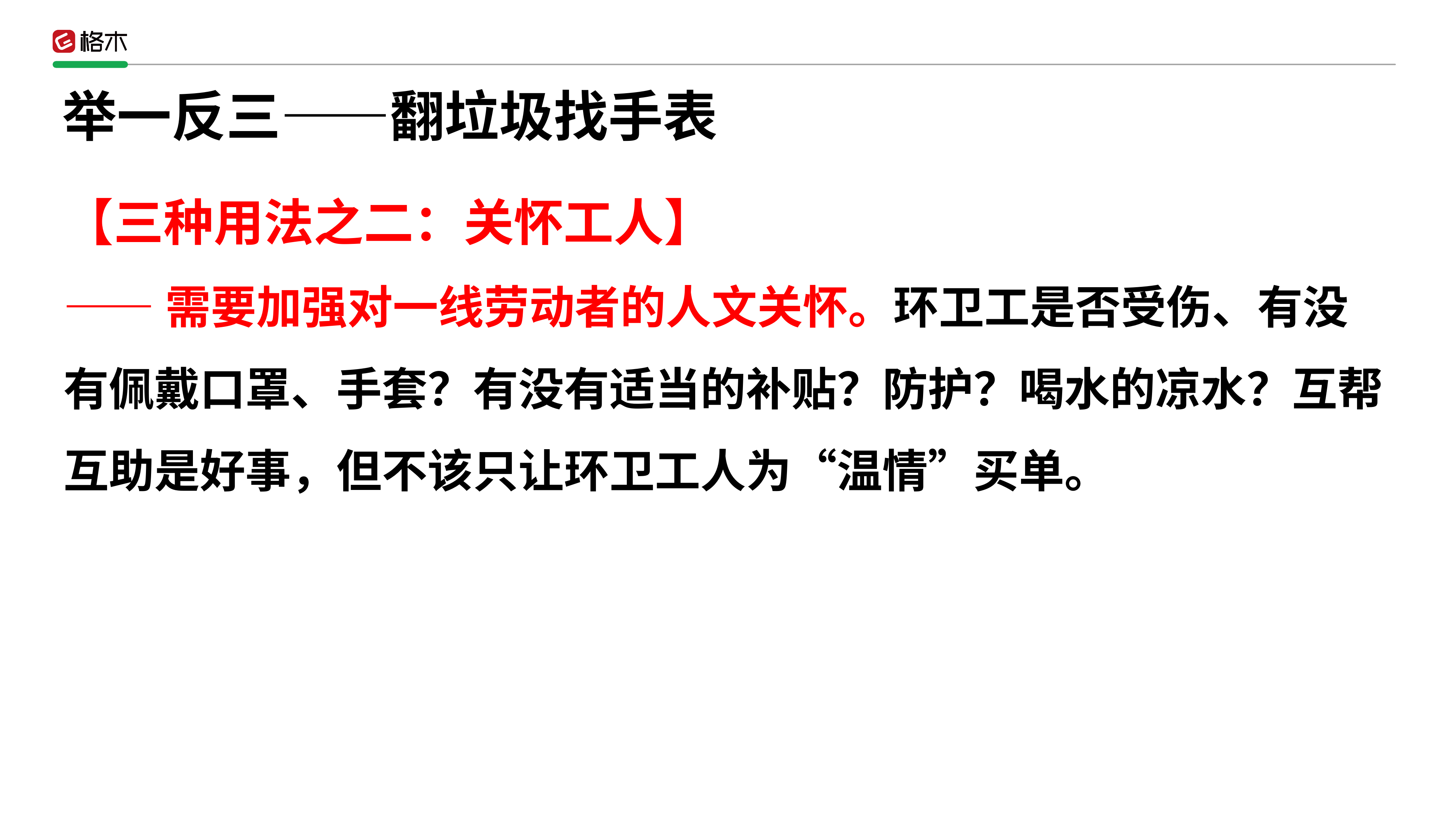

举一反三——翻垃圾找手表
【三种用法之二：关怀工人】
——需要加强对一线劳动者的人文关怀。环卫工是否受伤、有没有佩戴口罩、手套？有没有适当的补贴？防护？喝水的凉水？互帮互助是好事，但不该只让环卫工人为“温情”买单。